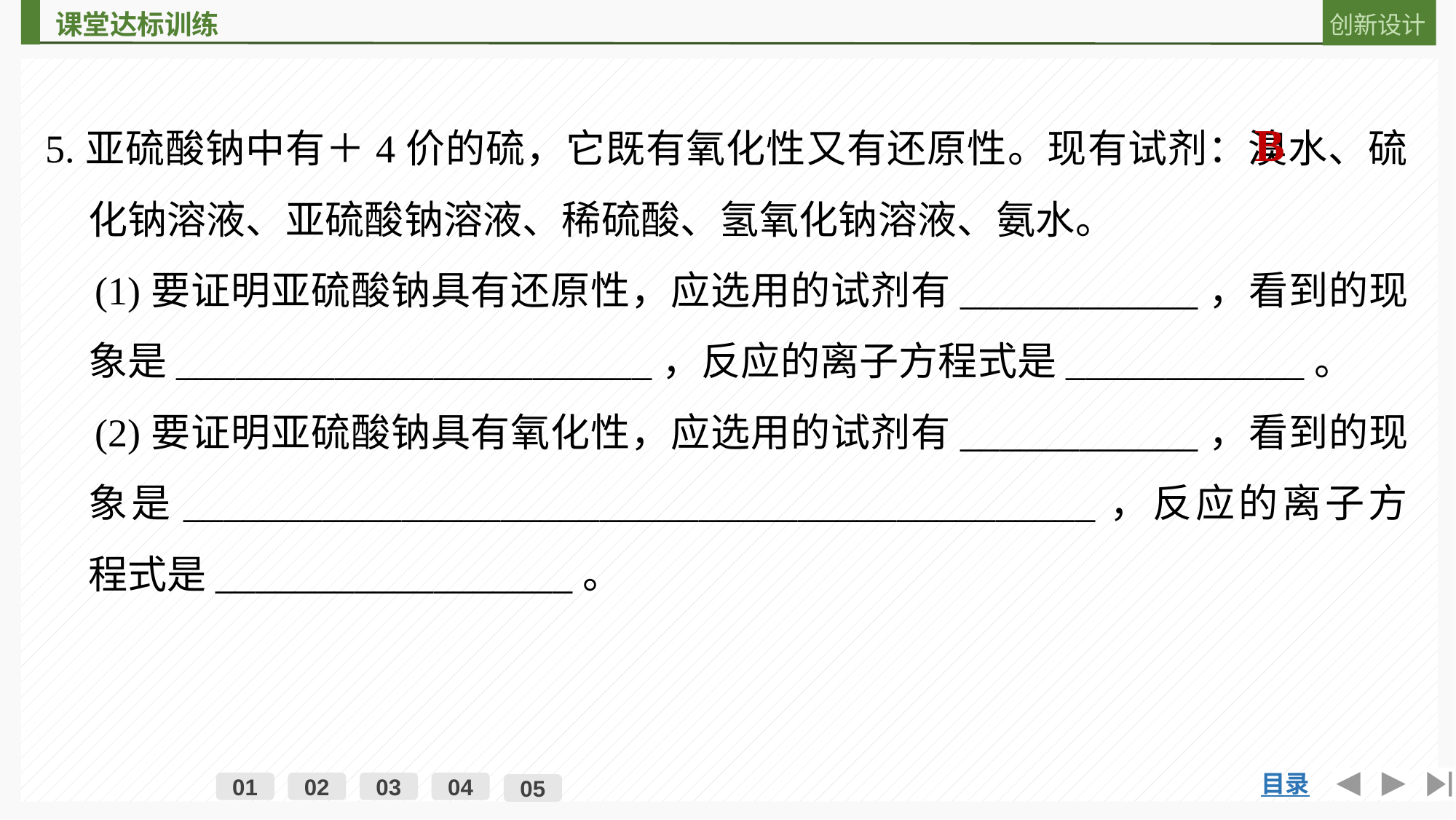

5.亚硫酸钠中有＋4价的硫，它既有氧化性又有还原性。现有试剂：溴水、硫化钠溶液、亚硫酸钠溶液、稀硫酸、氢氧化钠溶液、氨水。
　(1)要证明亚硫酸钠具有还原性，应选用的试剂有____________，看到的现象是________________________，反应的离子方程式是____________。
　(2)要证明亚硫酸钠具有氧化性，应选用的试剂有____________，看到的现象是______________________________________________，反应的离子方程式是__________________。
B